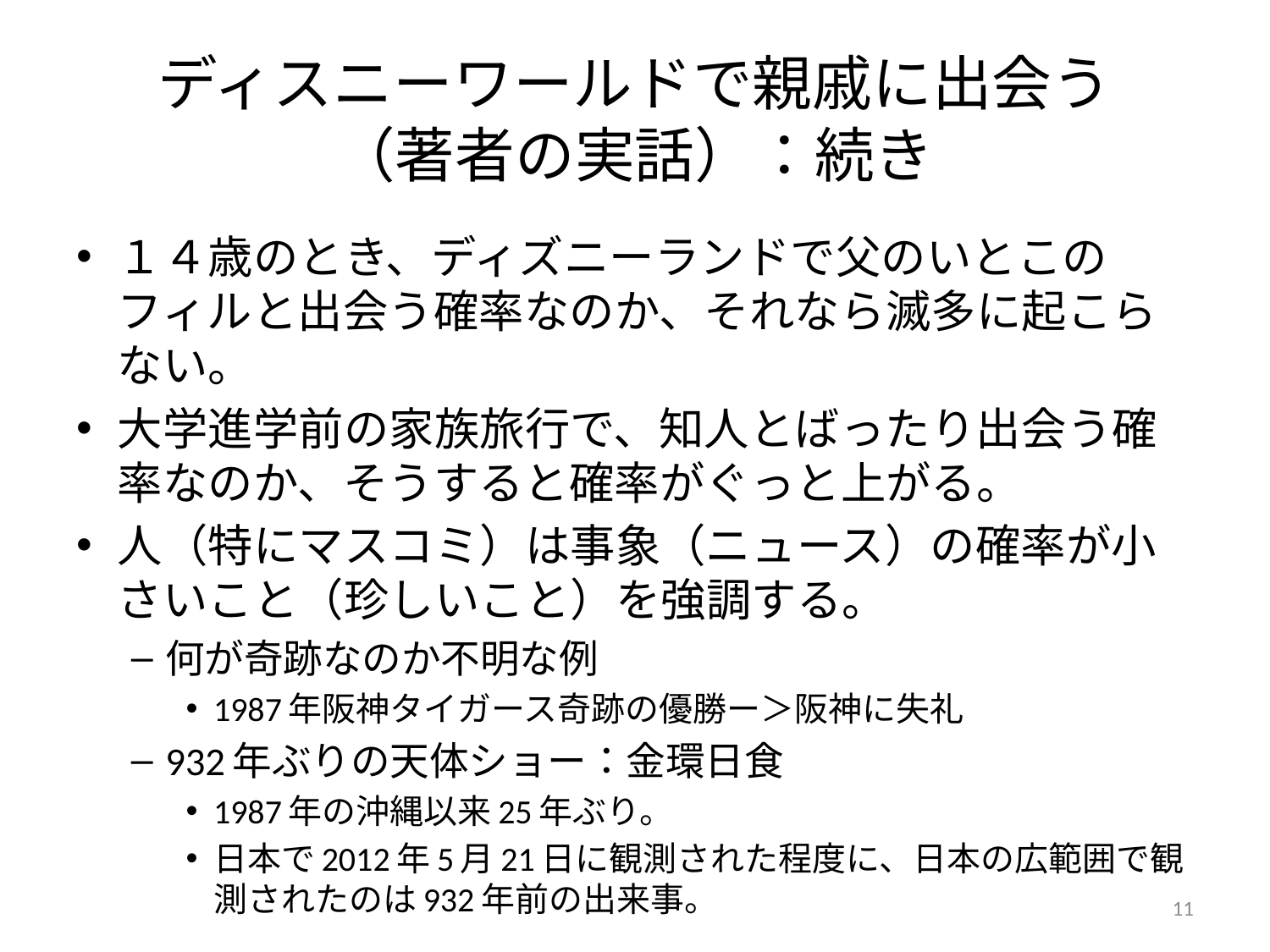

# ディスニーワールドで親戚に出会う （著者の実話）：続き
１４歳のとき、ディズニーランドで父のいとこのフィルと出会う確率なのか、それなら滅多に起こらない。
大学進学前の家族旅行で、知人とばったり出会う確率なのか、そうすると確率がぐっと上がる。
人（特にマスコミ）は事象（ニュース）の確率が小さいこと（珍しいこと）を強調する。
何が奇跡なのか不明な例
1987年阪神タイガース奇跡の優勝ー＞阪神に失礼
932年ぶりの天体ショー：金環日食
1987年の沖縄以来25年ぶり。
日本で2012年5月21日に観測された程度に、日本の広範囲で観測されたのは932年前の出来事。

11